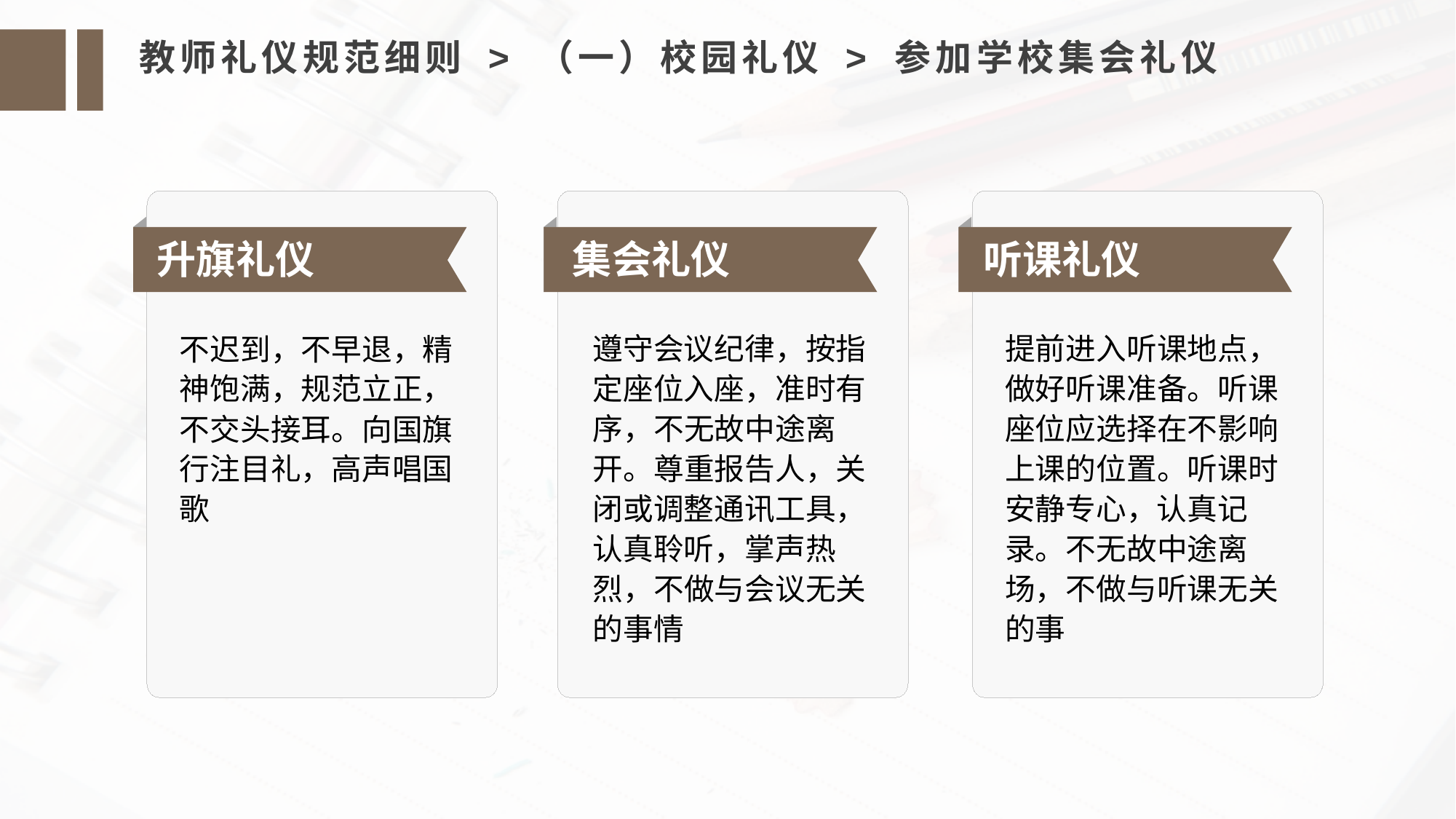

教师礼仪规范细则 > （一）校园礼仪 > 参加学校集会礼仪

升旗礼仪
集会礼仪
听课礼仪
提前进入听课地点，做好听课准备。听课座位应选择在不影响上课的位置。听课时安静专心，认真记录。不无故中途离场，不做与听课无关的事
不迟到，不早退，精神饱满，规范立正，不交头接耳。向国旗行注目礼，高声唱国歌
遵守会议纪律，按指定座位入座，准时有序，不无故中途离开。尊重报告人，关闭或调整通讯工具，认真聆听，掌声热烈，不做与会议无关的事情